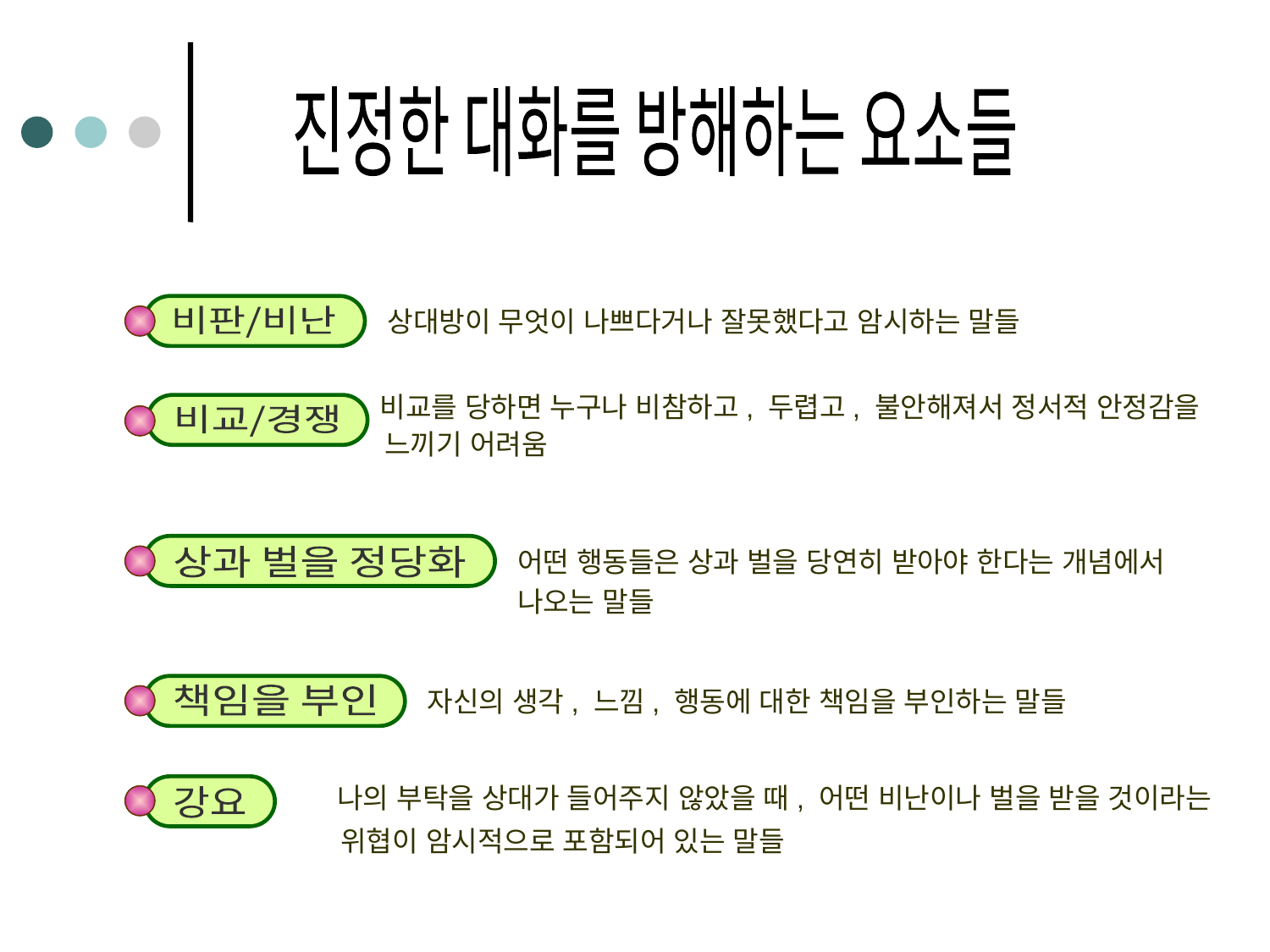

진정한 대화를 방해하는 요소들

비판/비난
상대방이 무엇이 나쁘다거나 잘못했다고 암시하는 말들

비교를 당하면 누구나 비참하고, 두렵고, 불안해져서 정서적 안정감을

비교/경쟁

느끼기 어려움

상과 벌을 정당화
어떤 행동들은 상과 벌을 당연히 받아야 한다는 개념에서

나오는 말들

책임을 부인
자신의 생각, 느낌, 행동에 대한 책임을 부인하는 말들

나의 부탁을 상대가 들어주지 않았을 때, 어떤 비난이나 벌을 받을 것이라는

강요

위협이 암시적으로 포함되어 있는 말들